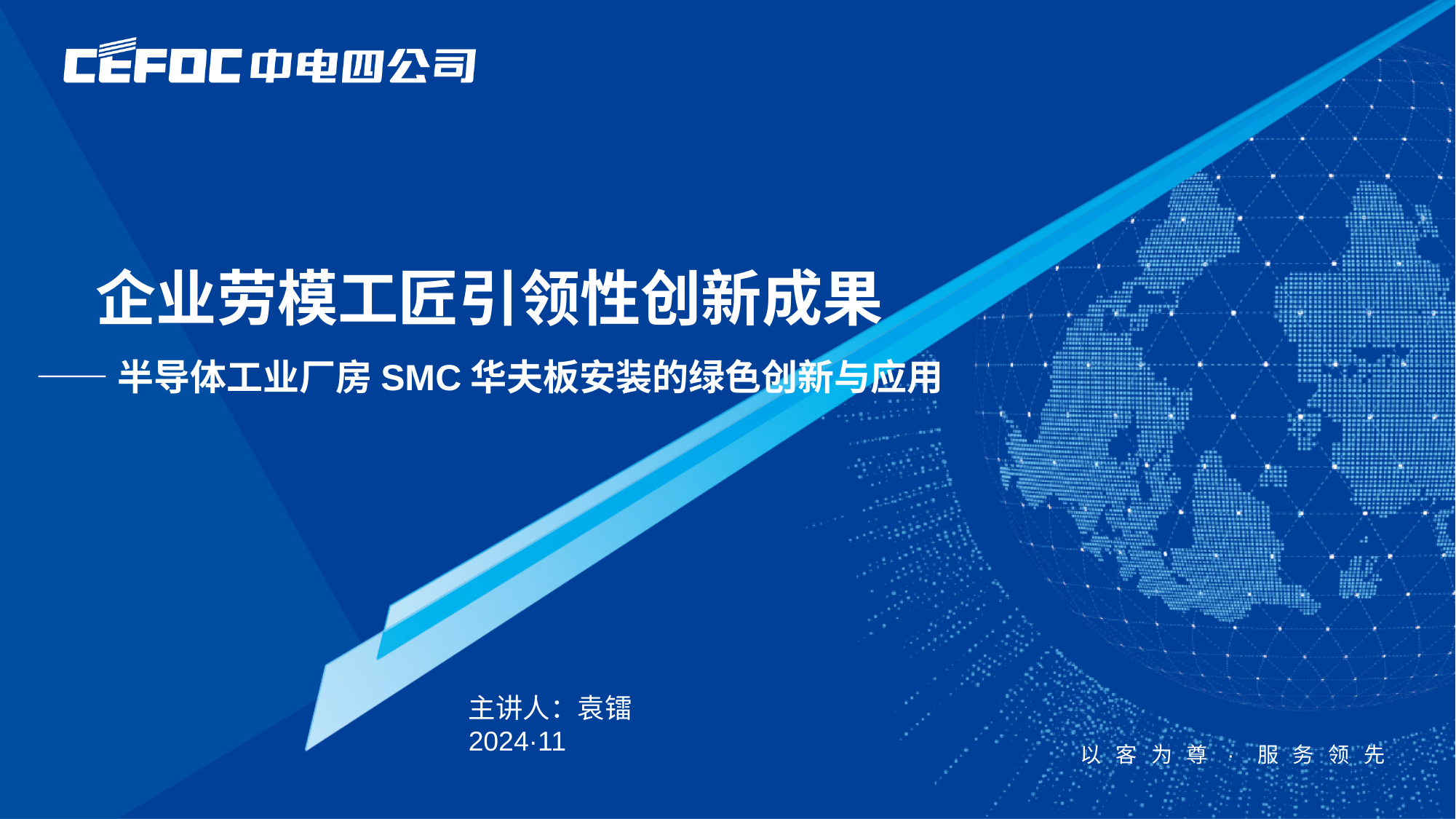

企业劳模工匠引领性创新成果
——半导体工业厂房SMC华夫板安装的绿色创新与应用
主讲人：袁镭
2024·11